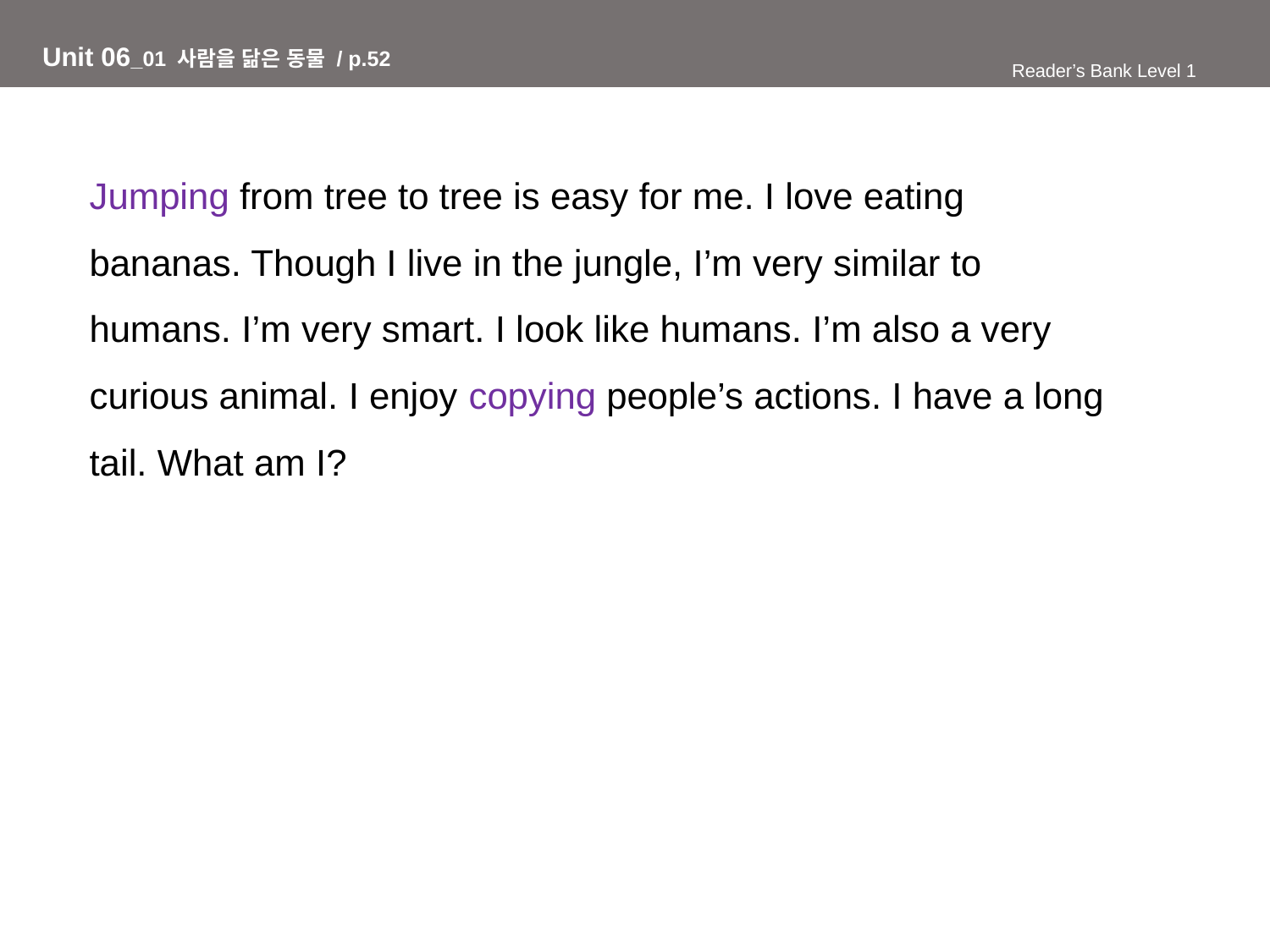

# Unit 06_01 사람을 닮은 동물 / p.52
Reader’s Bank Level 1

Jumping from tree to tree is easy for me. I love eating
bananas. Though I live in the jungle, I’m very similar to
humans. I’m very smart. I look like humans. I’m also a very
curious animal. I enjoy copying people’s actions. I have a long
tail. What am I?